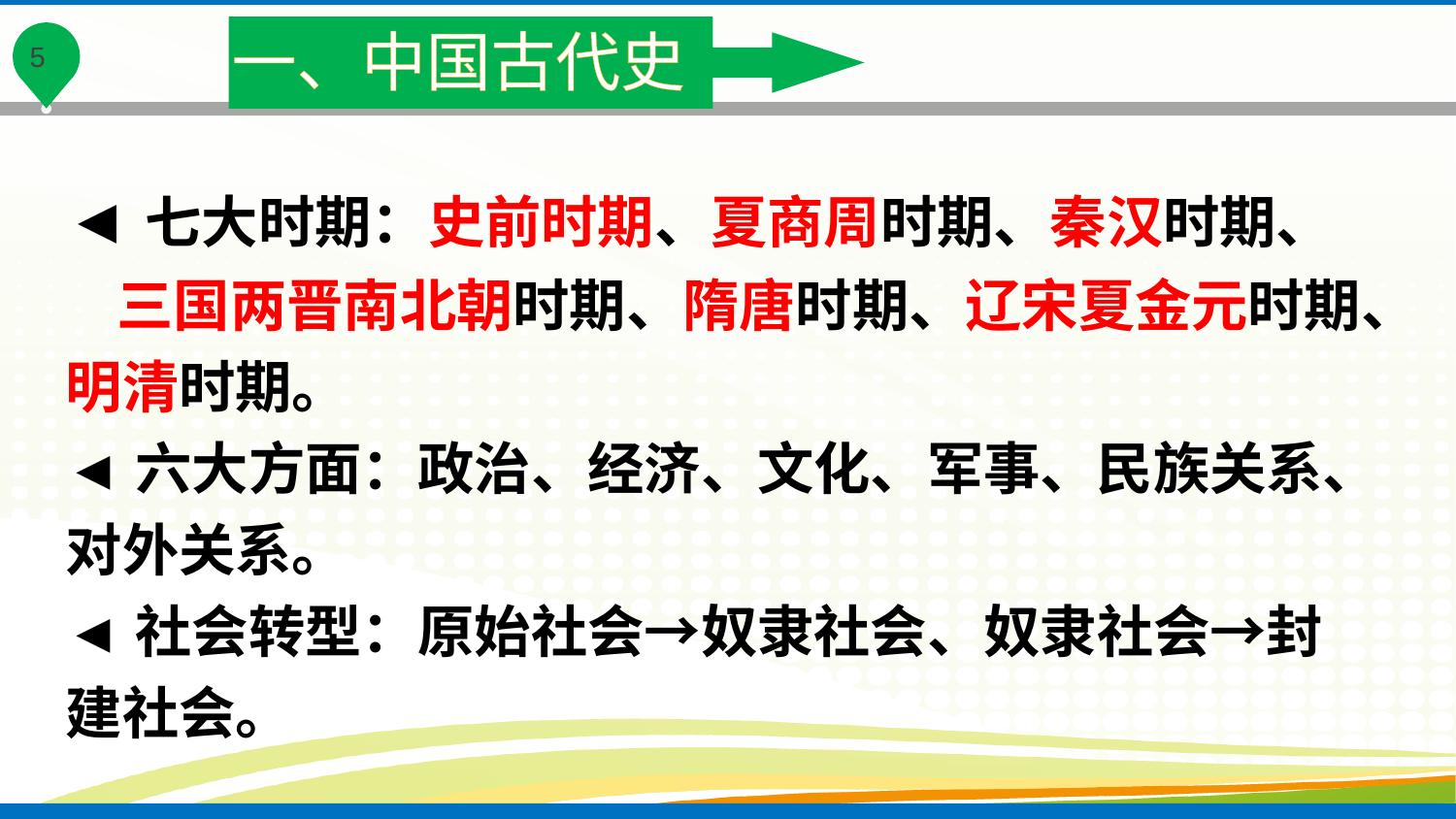

一、中国古代史

◄七大时期：史前时期、夏商周时期、秦汉时期、       三国两晋南北朝时期、隋唐时期、辽宋夏金元时期、明清时期。
◄六大方面：政治、经济、文化、军事、民族关系、对外关系。
◄社会转型：原始社会→奴隶社会、奴隶社会→封建社会。